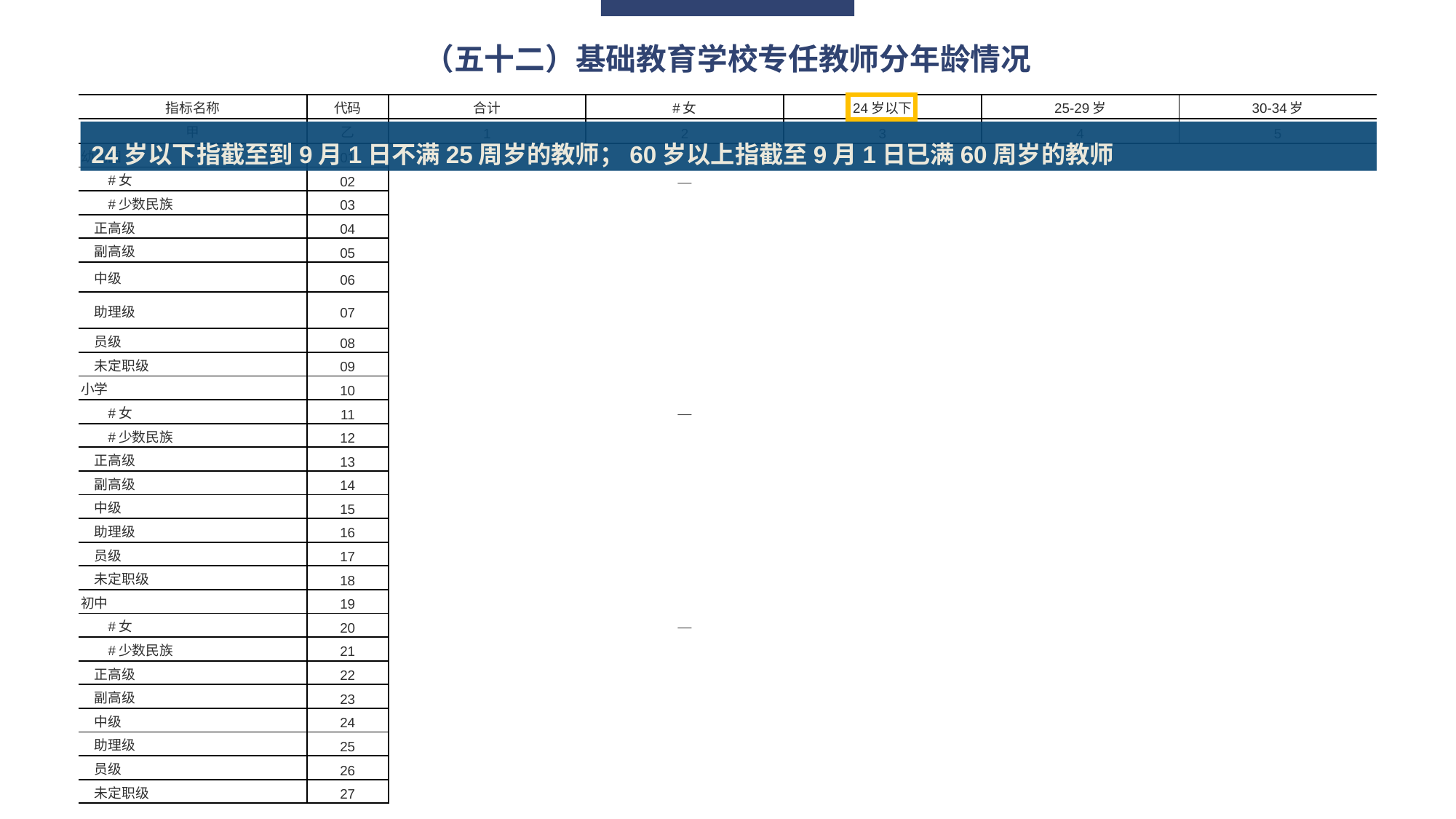

（五十二）基础教育学校专任教师分年龄情况
| 指标名称 | 代码 | 合计 | #女 | 24岁以下 | 25-29岁 | 30-34岁 |
| --- | --- | --- | --- | --- | --- | --- |
| 甲 | 乙 | 1 | 2 | 3 | 4 | 5 |
| 幼儿园 | 01 |  |  |  |  |  |
| #女 | 02 |  | — |  |  |  |
| #少数民族 | 03 |  |  |  |  |  |
| 正高级 | 04 |  |  |  |  |  |
| 副高级 | 05 |  |  |  |  |  |
| 中级 | 06 |  |  |  |  |  |
| 助理级 | 07 |  |  |  |  |  |
| 员级 | 08 |  |  |  |  |  |
| 未定职级 | 09 |  |  |  |  |  |
| 小学 | 10 |  |  |  |  |  |
| #女 | 11 |  | — |  |  |  |
| #少数民族 | 12 |  |  |  |  |  |
| 正高级 | 13 |  |  |  |  |  |
| 副高级 | 14 |  |  |  |  |  |
| 中级 | 15 |  |  |  |  |  |
| 助理级 | 16 |  |  |  |  |  |
| 员级 | 17 |  |  |  |  |  |
| 未定职级 | 18 |  |  |  |  |  |
| 初中 | 19 |  |  |  |  |  |
| #女 | 20 |  | — |  |  |  |
| #少数民族 | 21 |  |  |  |  |  |
| 正高级 | 22 |  |  |  |  |  |
| 副高级 | 23 |  |  |  |  |  |
| 中级 | 24 |  |  |  |  |  |
| 助理级 | 25 |  |  |  |  |  |
| 员级 | 26 |  |  |  |  |  |
| 未定职级 | 27 |  |  |  |  |  |

24岁以下指截至到9月1日不满25周岁的教师；60岁以上指截至9月1日已满60周岁的教师